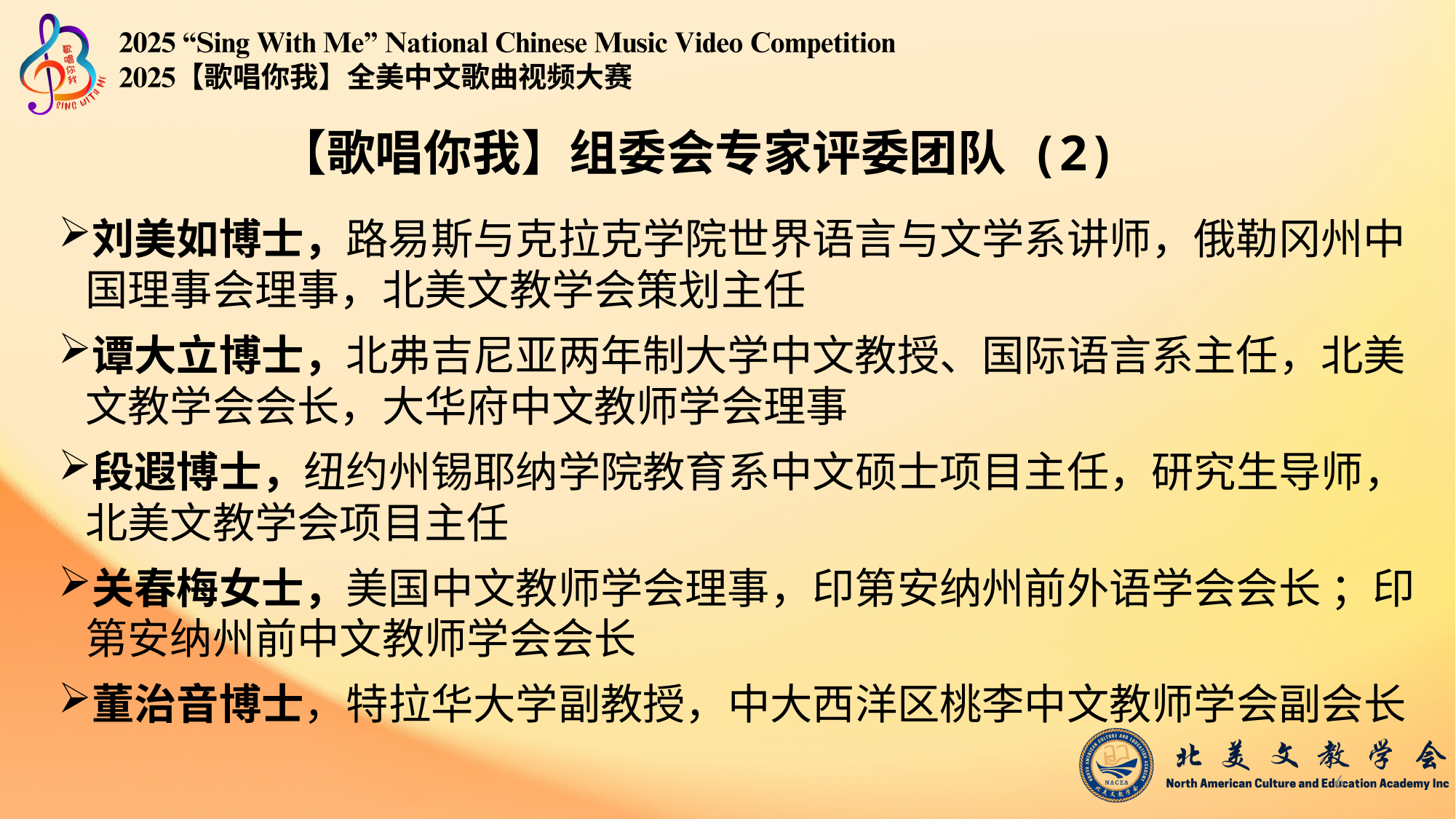

# 【歌唱你我】组委会专家评委团队 (2)
刘美如博士，路易斯与克拉克学院世界语言与文学系讲师，俄勒冈州中国理事会理事，北美文教学会策划主任

谭大立博士，北弗吉尼亚两年制大学中文教授、国际语言系主任，北美文教学会会长，大华府中文教师学会理事

段遐博士，纽约州锡耶纳学院教育系中文硕士项目主任，研究生导师，北美文教学会项目主任

关春梅女士，美国中文教师学会理事，印第安纳州前外语学会会长 ；印第安纳州前中文教师学会会长

董治音博士，特拉华大学副教授，中大西洋区桃李中文教师学会副会长

6